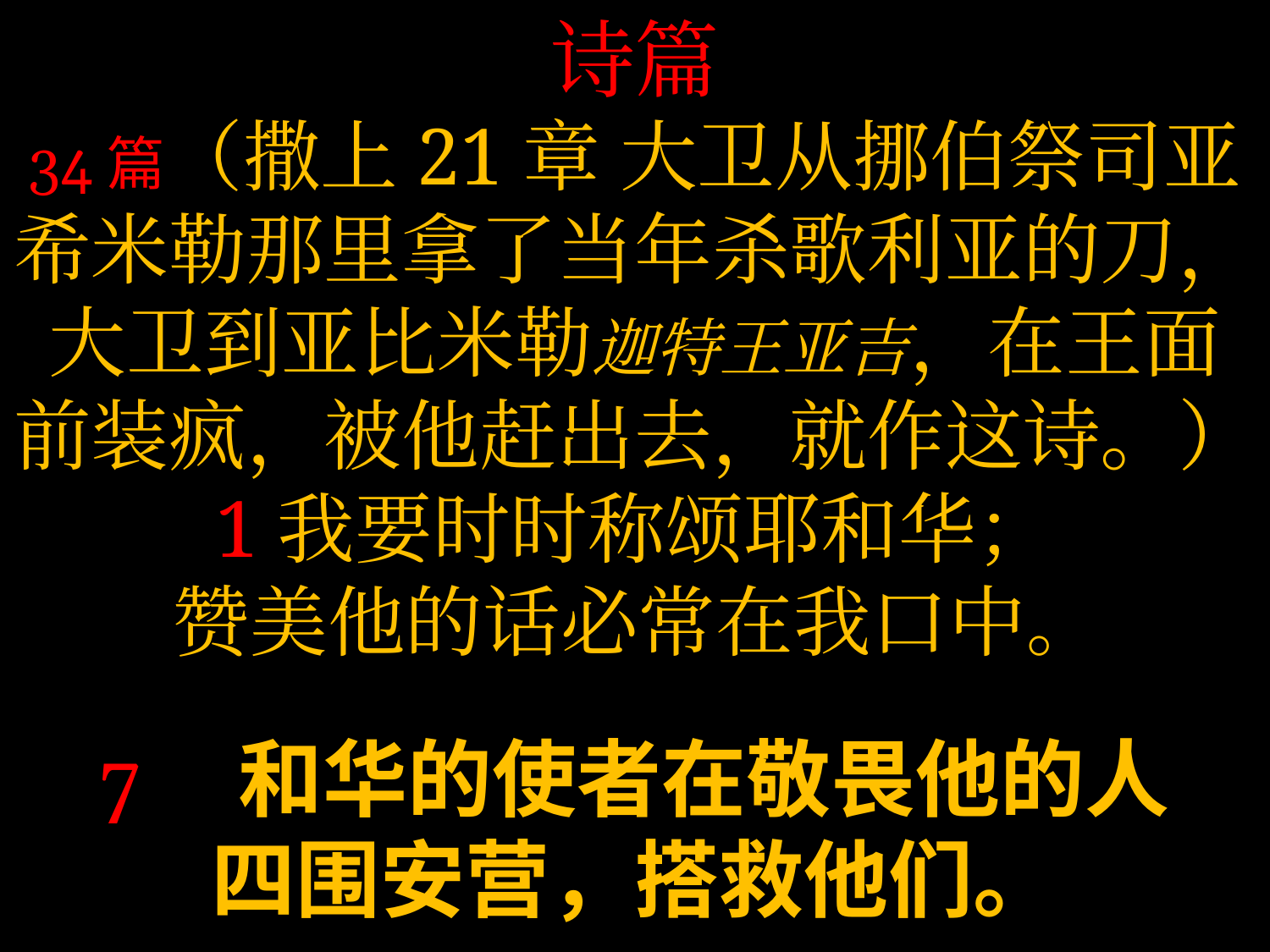

诗篇
34篇（撒上21章 大卫从挪伯祭司亚希米勒那里拿了当年杀歌利亚的刀，大卫到亚比米勒迦特王亚吉，在王面前装疯，被他赶出去，就作这诗。）
1我要时时称颂耶和华；
赞美他的话必常在我口中。

7耶和华的使者在敬畏他的人
四围安营，搭救他们。